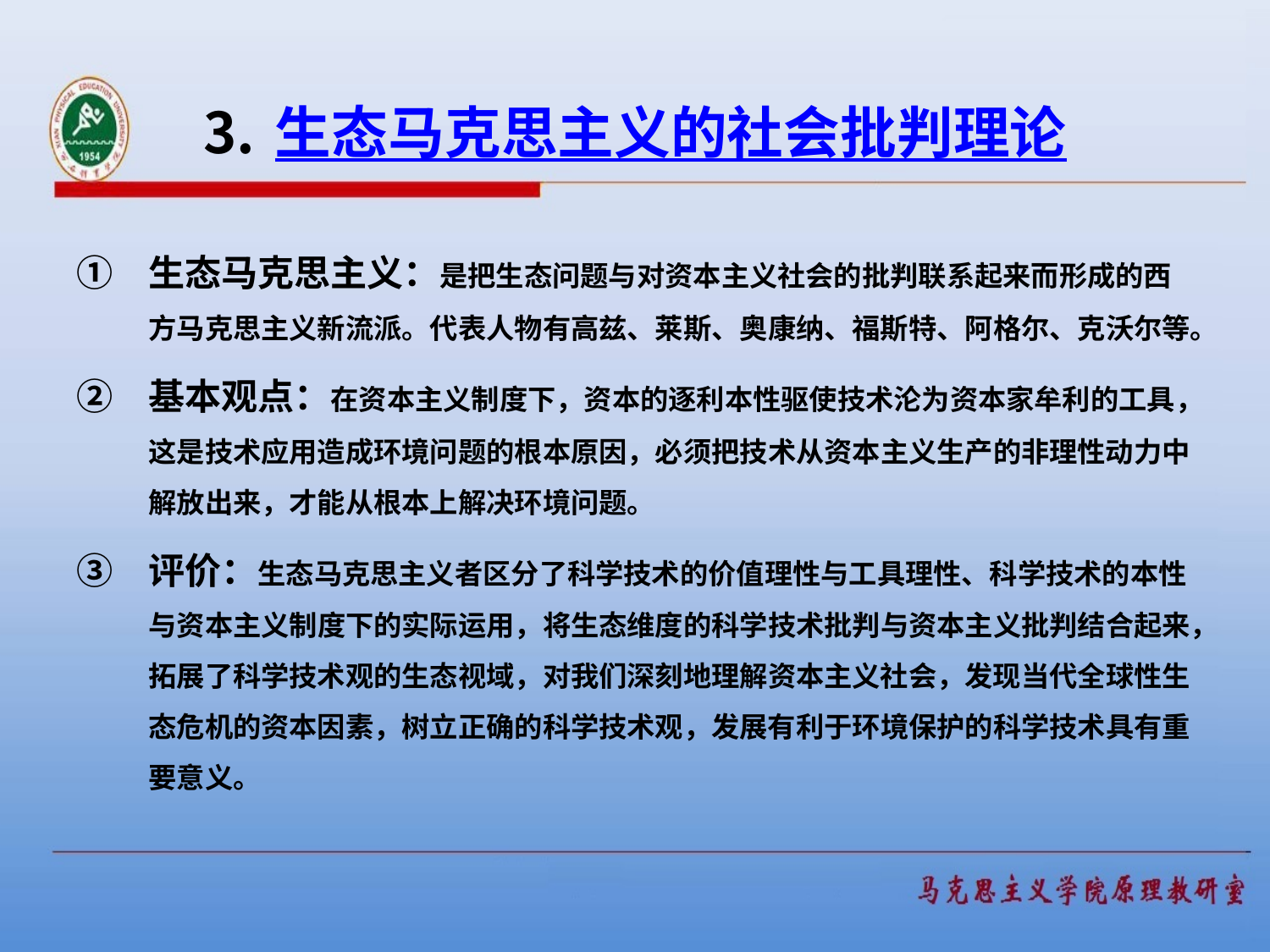

# 生态马克思主义的社会批判理论
生态马克思主义：是把生态问题与对资本主义社会的批判联系起来而形成的西方马克思主义新流派。代表人物有高兹、莱斯、奥康纳、福斯特、阿格尔、克沃尔等。
基本观点：在资本主义制度下，资本的逐利本性驱使技术沦为资本家牟利的工具，这是技术应用造成环境问题的根本原因，必须把技术从资本主义生产的非理性动力中解放出来，才能从根本上解决环境问题。
评价：生态马克思主义者区分了科学技术的价值理性与工具理性、科学技术的本性与资本主义制度下的实际运用，将生态维度的科学技术批判与资本主义批判结合起来，拓展了科学技术观的生态视域，对我们深刻地理解资本主义社会，发现当代全球性生态危机的资本因素，树立正确的科学技术观，发展有利于环境保护的科学技术具有重要意义。